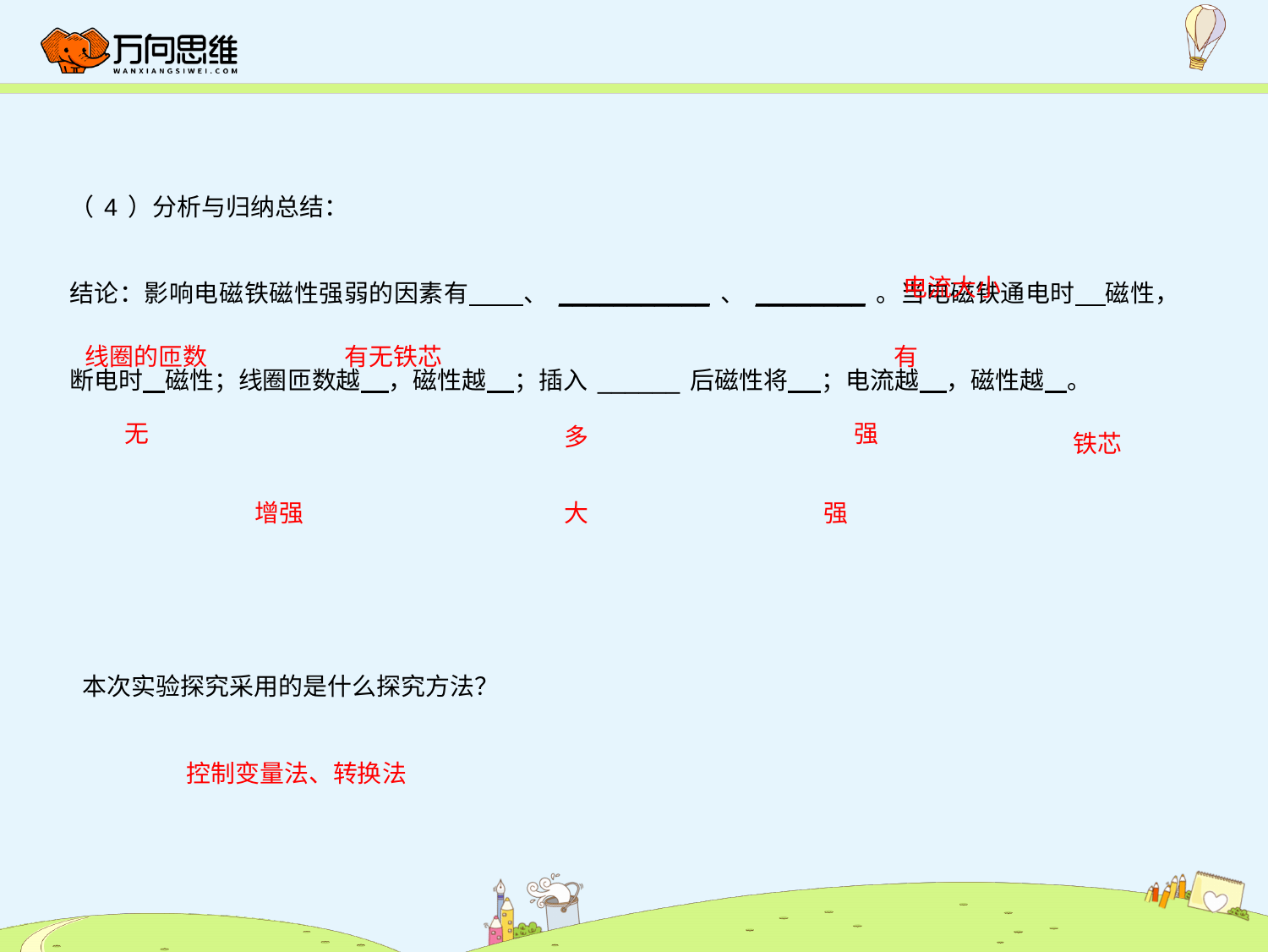

（4）分析与归纳总结：
电流大小
结论：影响电磁铁磁性强弱的因素有         、___________、________。当电磁铁通电时     磁性，断电时    磁性；线圈匝数越     ，磁性越     ；插入______后磁性将      ；电流越     ，磁性越    。
线圈的匝数
有无铁芯
有
无
强
多
铁芯
增强
大
强
本次实验探究采用的是什么探究方法？
控制变量法、转换法